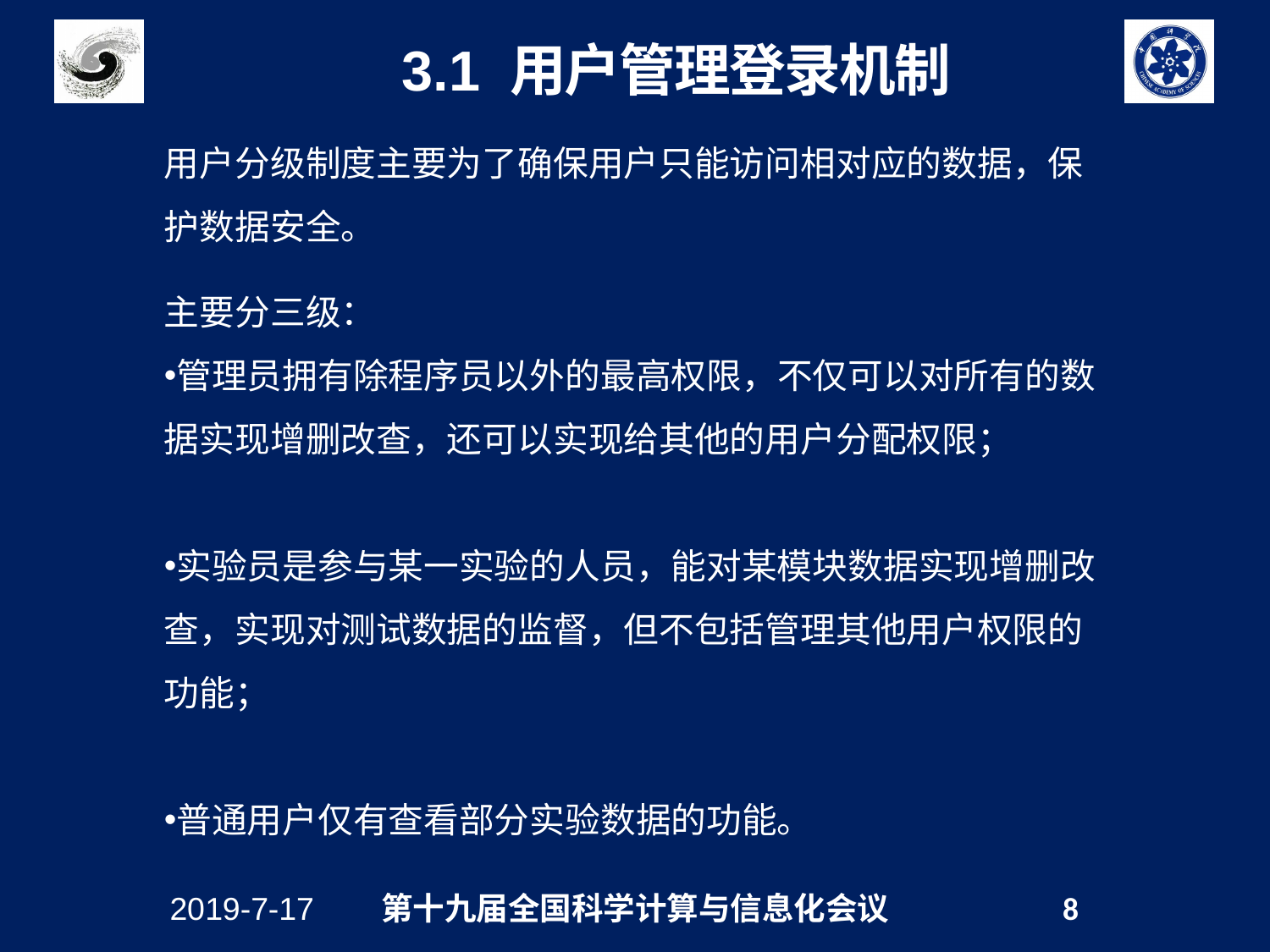

3.1 用户管理登录机制
用户分级制度主要为了确保用户只能访问相对应的数据，保护数据安全。
主要分三级：
管理员拥有除程序员以外的最高权限，不仅可以对所有的数据实现增删改查，还可以实现给其他的用户分配权限；

实验员是参与某一实验的人员，能对某模块数据实现增删改查，实现对测试数据的监督，但不包括管理其他用户权限的功能；

普通用户仅有查看部分实验数据的功能。